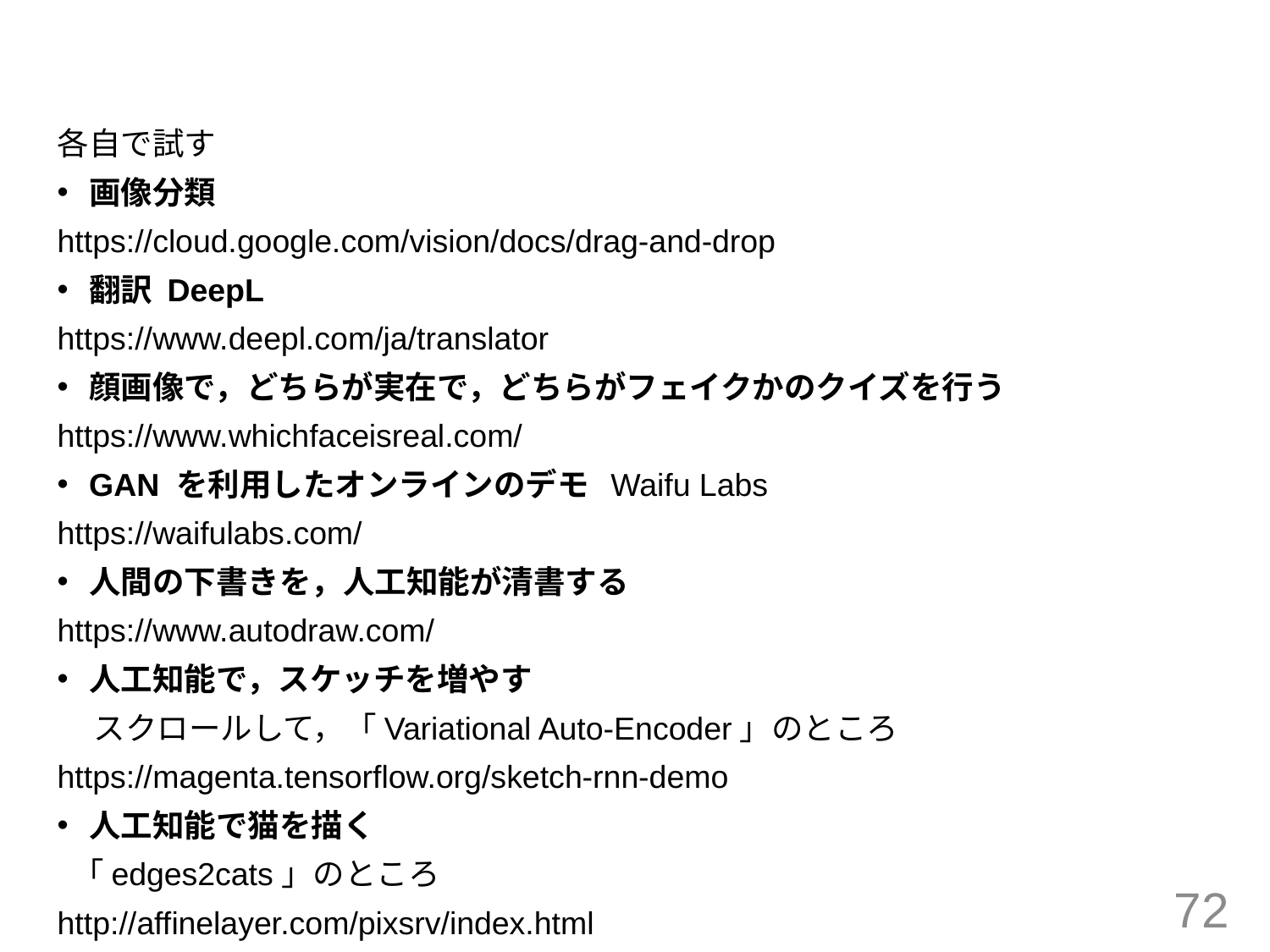

#
各自で試す
画像分類
https://cloud.google.com/vision/docs/drag-and-drop
翻訳 DeepL
https://www.deepl.com/ja/translator
顔画像で，どちらが実在で，どちらがフェイクかのクイズを行う
https://www.whichfaceisreal.com/
GAN を利用したオンラインのデモ  Waifu Labs
https://waifulabs.com/
人間の下書きを，人工知能が清書する
https://www.autodraw.com/
人工知能で，スケッチを増やす
    スクロールして，「Variational Auto-Encoder」のところ
https://magenta.tensorflow.org/sketch-rnn-demo
人工知能で猫を描く
 「edges2cats」のところ
http://affinelayer.com/pixsrv/index.html
72